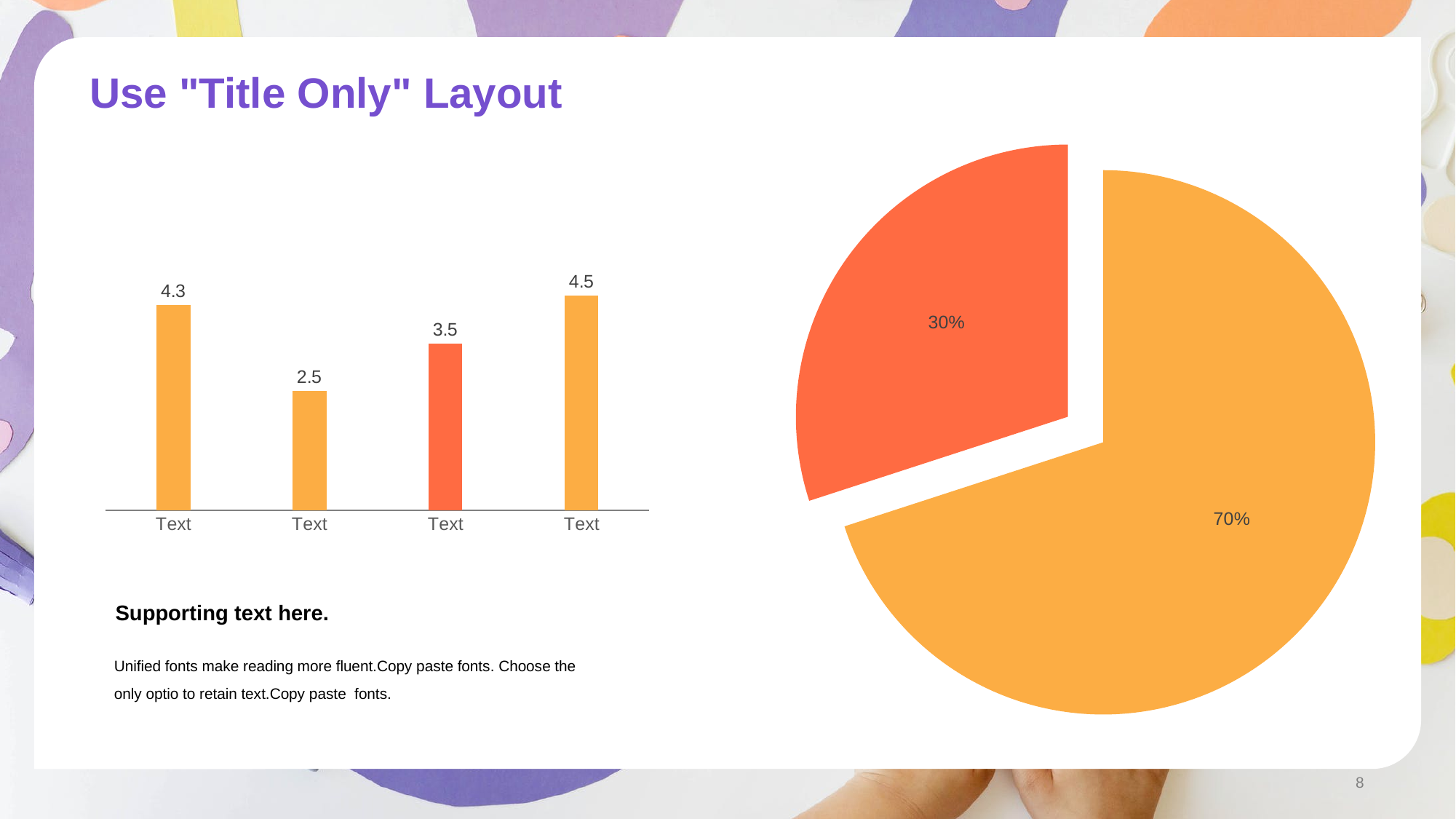

# Use "Title Only" Layout

### Chart

| Category | 销售额 |
|---|---|
| 第一季度 | 0.7 |
| 第二季度 | 0.3 |

### Chart

| Category | Text 1 |
|---|---|
| Text | 4.3 |
| Text | 2.5 |
| Text | 3.5 |
| Text | 4.5 |
Supporting text here.
Unified fonts make reading more fluent.Copy paste fonts. Choose the only optio to retain text.Copy paste  fonts.
8